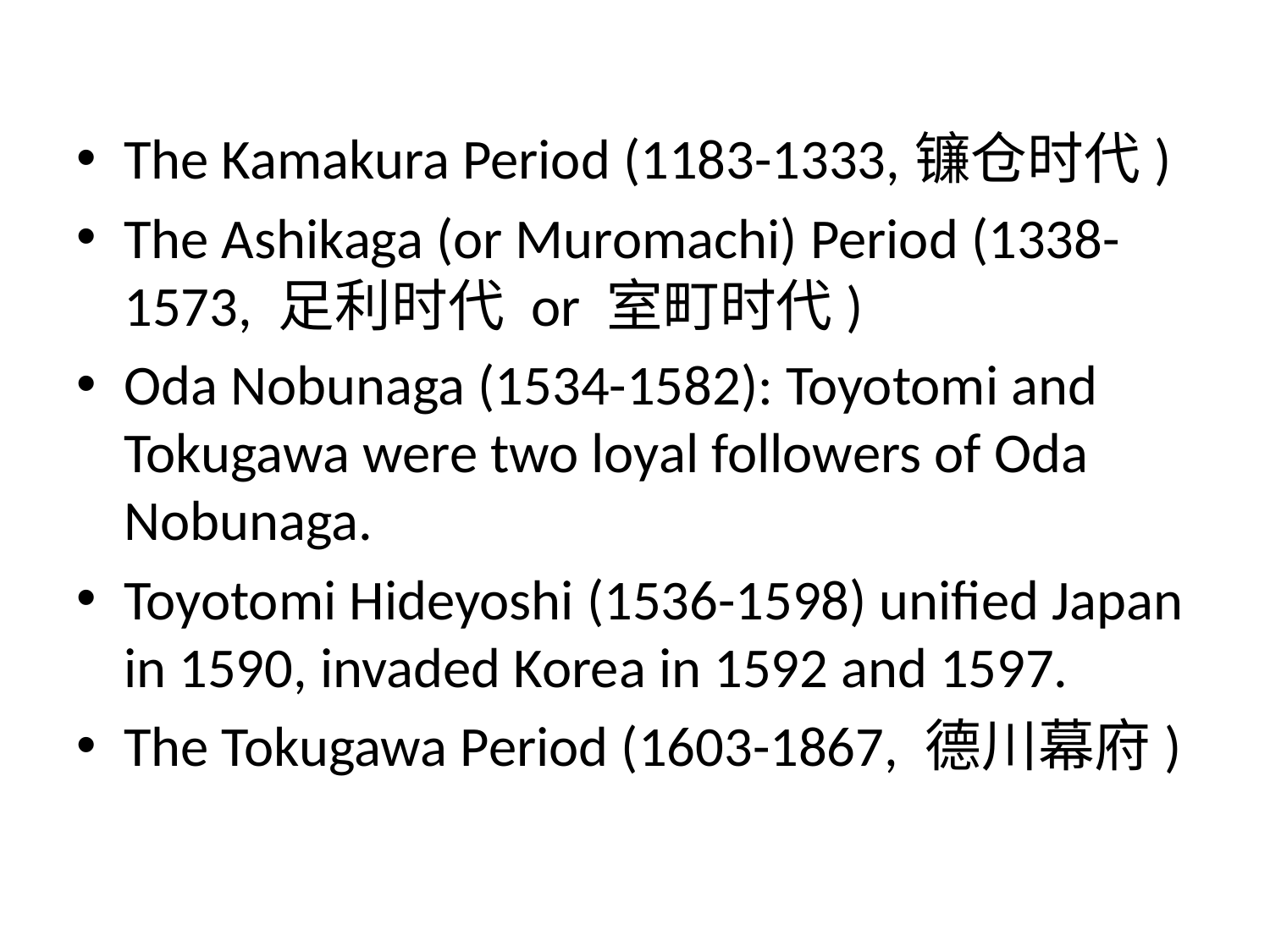

The Kamakura Period (1183-1333,镰仓时代)
The Ashikaga (or Muromachi) Period (1338-1573, 足利时代 or 室町时代)
Oda Nobunaga (1534-1582): Toyotomi and Tokugawa were two loyal followers of Oda Nobunaga.
Toyotomi Hideyoshi (1536-1598) unified Japan in 1590, invaded Korea in 1592 and 1597.
The Tokugawa Period (1603-1867, 德川幕府)